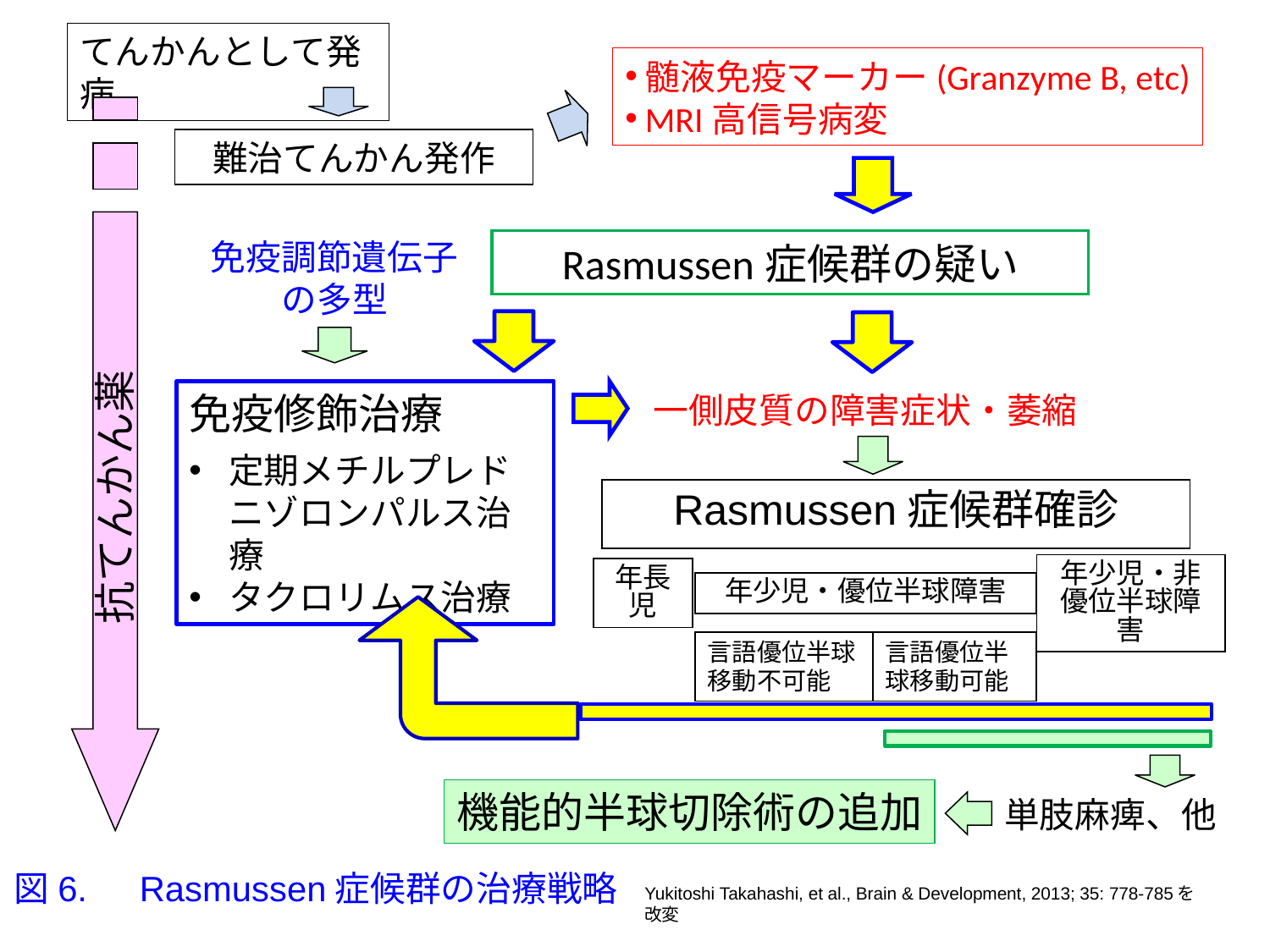

てんかんとして発病
髄液免疫マーカー(Granzyme B, etc)
MRI高信号病変

難治てんかん発作

免疫調節遺伝子
の多型

免疫修飾治療
定期メチルプレドニゾロンパルス治療
タクロリムス治療

Rasmussen症候群の疑い

一側皮質の障害症状・萎縮

抗てんかん薬
Rasmussen症候群確診
年少児・優位半球障害
年少児・非優位半球障害
年長児
言語優位半球移動不可能
言語優位半球移動可能

機能的半球切除術の追加
単肢麻痺、他

図6.　Rasmussen症候群の治療戦略
Yukitoshi Takahashi, et al., Brain & Development, 2013; 35: 778-785を改変